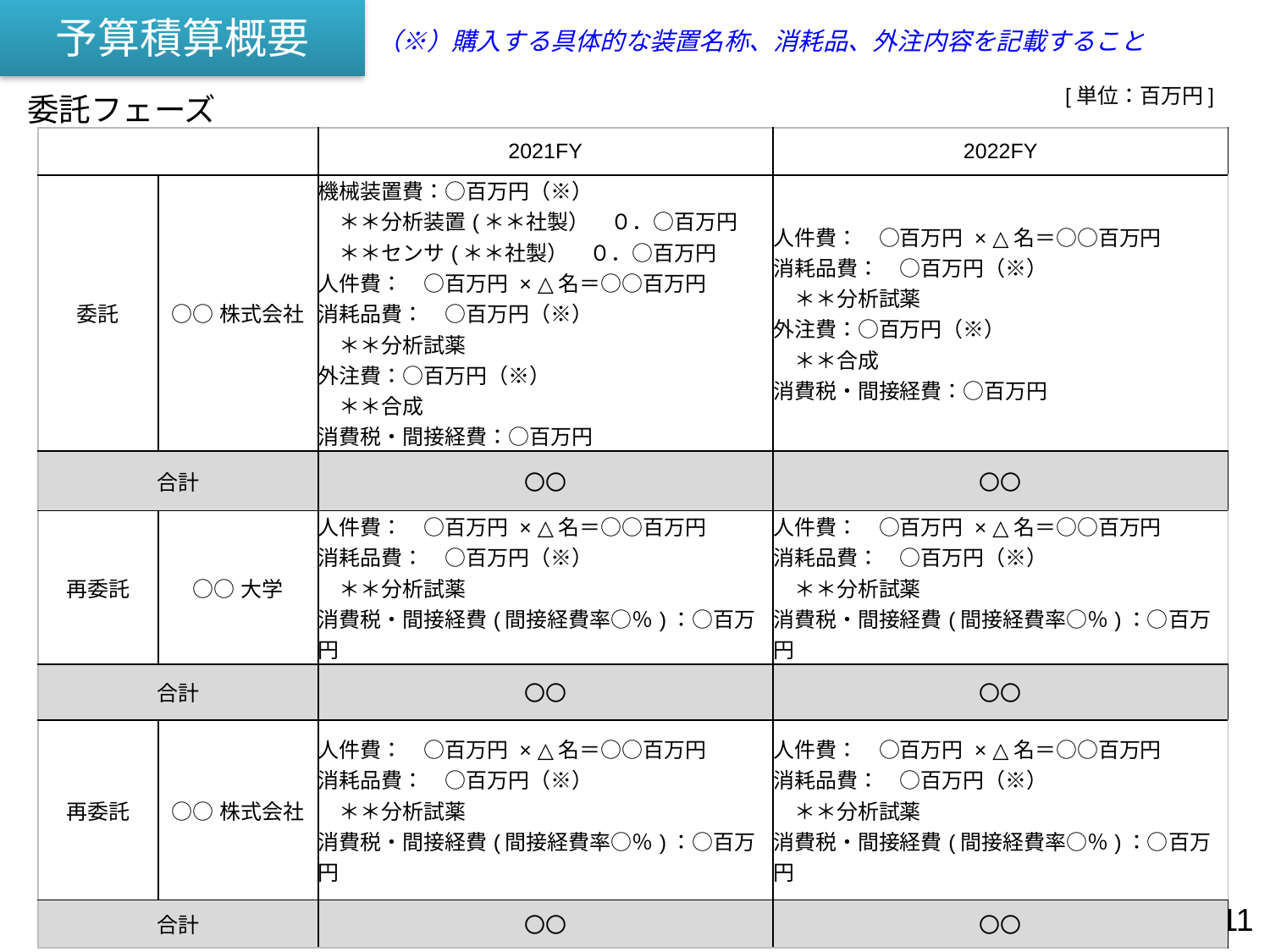

# 予算積算概要
（※）購入する具体的な装置名称、消耗品、外注内容を記載すること
[単位：百万円]
委託フェーズ
|  |  | 2021FY | 2022FY |
| --- | --- | --- | --- |
| 委託 | ○○株式会社 | 機械装置費：○百万円（※） 　＊＊分析装置(＊＊社製）　０．○百万円 　＊＊センサ(＊＊社製）　０．○百万円 人件費：　○百万円 × △名＝○○百万円 消耗品費：　○百万円（※） 　＊＊分析試薬 外注費：○百万円（※） 　＊＊合成 消費税・間接経費：○百万円 | 人件費：　○百万円 × △名＝○○百万円 消耗品費：　○百万円（※） 　＊＊分析試薬 外注費：○百万円（※） 　＊＊合成 消費税・間接経費：○百万円 |
| 合計 |  | 〇〇 | 〇〇 |
| 再委託 | ○○大学 | 人件費：　○百万円 × △名＝○○百万円 消耗品費：　○百万円（※） 　＊＊分析試薬 消費税・間接経費(間接経費率○％)：○百万円 | 人件費：　○百万円 × △名＝○○百万円 消耗品費：　○百万円（※） 　＊＊分析試薬 消費税・間接経費(間接経費率○％)：○百万円 |
| 合計 |  | 〇〇 | 〇〇 |
| 再委託 | ○○株式会社 | 人件費：　○百万円 × △名＝○○百万円 消耗品費：　○百万円（※） 　＊＊分析試薬 消費税・間接経費(間接経費率○％)：○百万円 | 人件費：　○百万円 × △名＝○○百万円 消耗品費：　○百万円（※） 　＊＊分析試薬 消費税・間接経費(間接経費率○％)：○百万円 |
| 合計 |  | 〇〇 | 〇〇 |
11